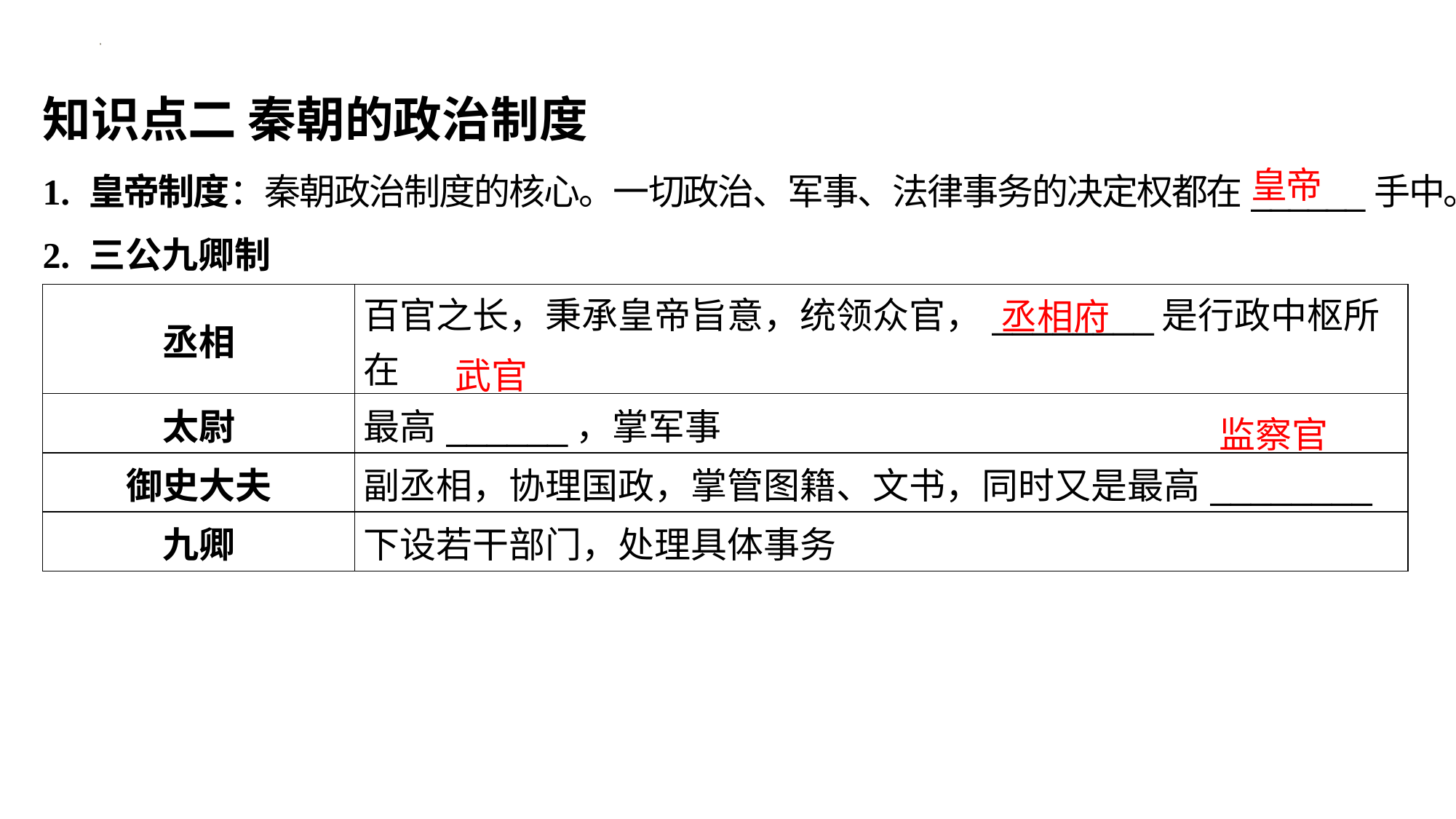

知识点二 秦朝的政治制度
皇帝
1. 皇帝制度：秦朝政治制度的核心。一切政治、军事、法律事务的决定权都在______手中。
2. 三公九卿制
丞相府
| 丞相 | 百官之长，秉承皇帝旨意，统领众官，\_\_\_\_\_\_\_\_是行政中枢所在 |
| --- | --- |
| 太尉 | 最高\_\_\_\_\_\_，掌军事 |
| 御史大夫 | 副丞相，协理国政，掌管图籍、文书，同时又是最高\_\_\_\_\_\_\_\_ |
| 九卿 | 下设若干部门，处理具体事务 |
武官
监察官